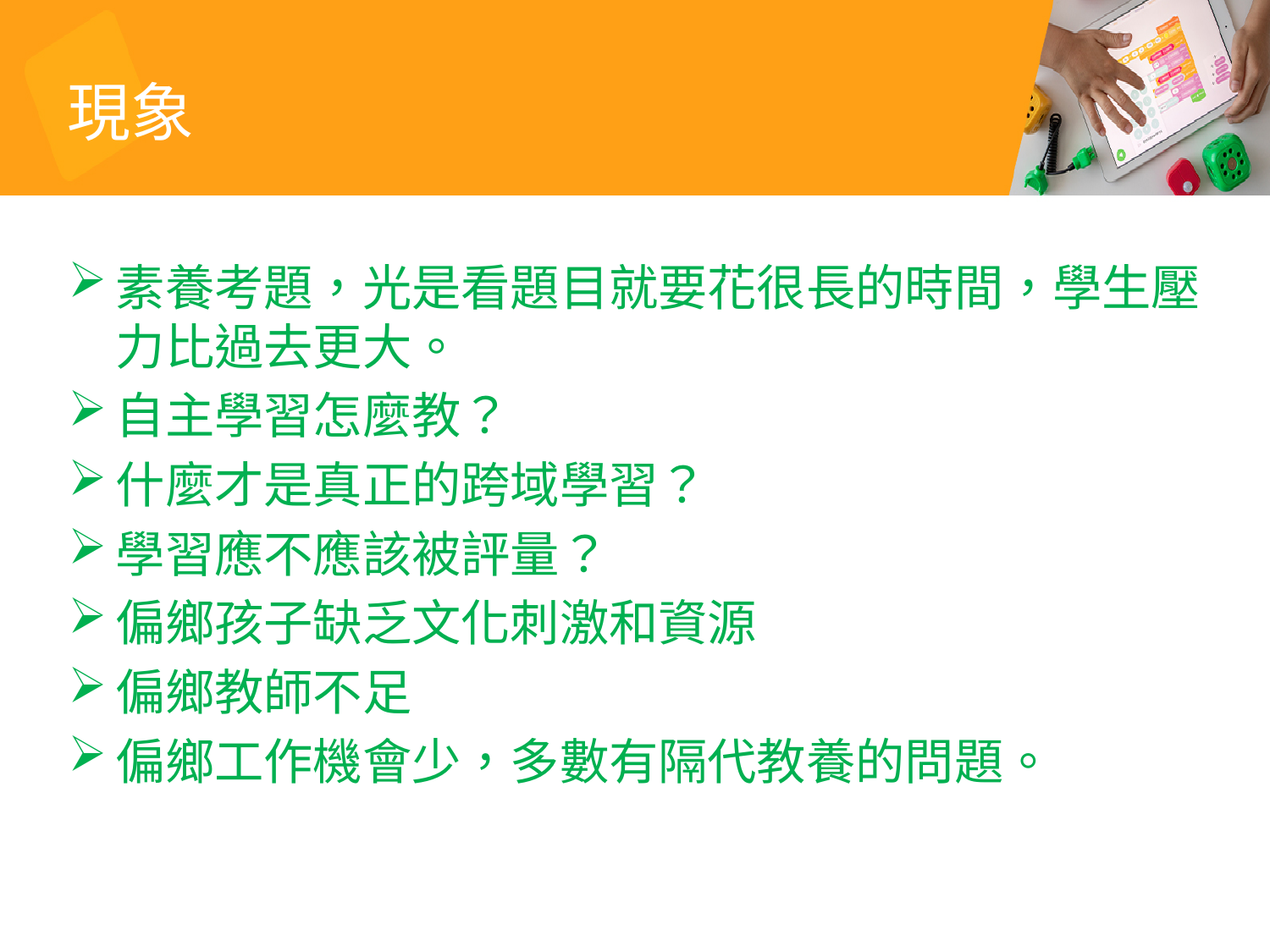

# 現象
素養考題，光是看題目就要花很長的時間，學生壓力比過去更大。
自主學習怎麼教？
什麼才是真正的跨域學習？
學習應不應該被評量？
偏鄉孩子缺乏文化刺激和資源
偏鄉教師不足
偏鄉工作機會少，多數有隔代教養的問題。